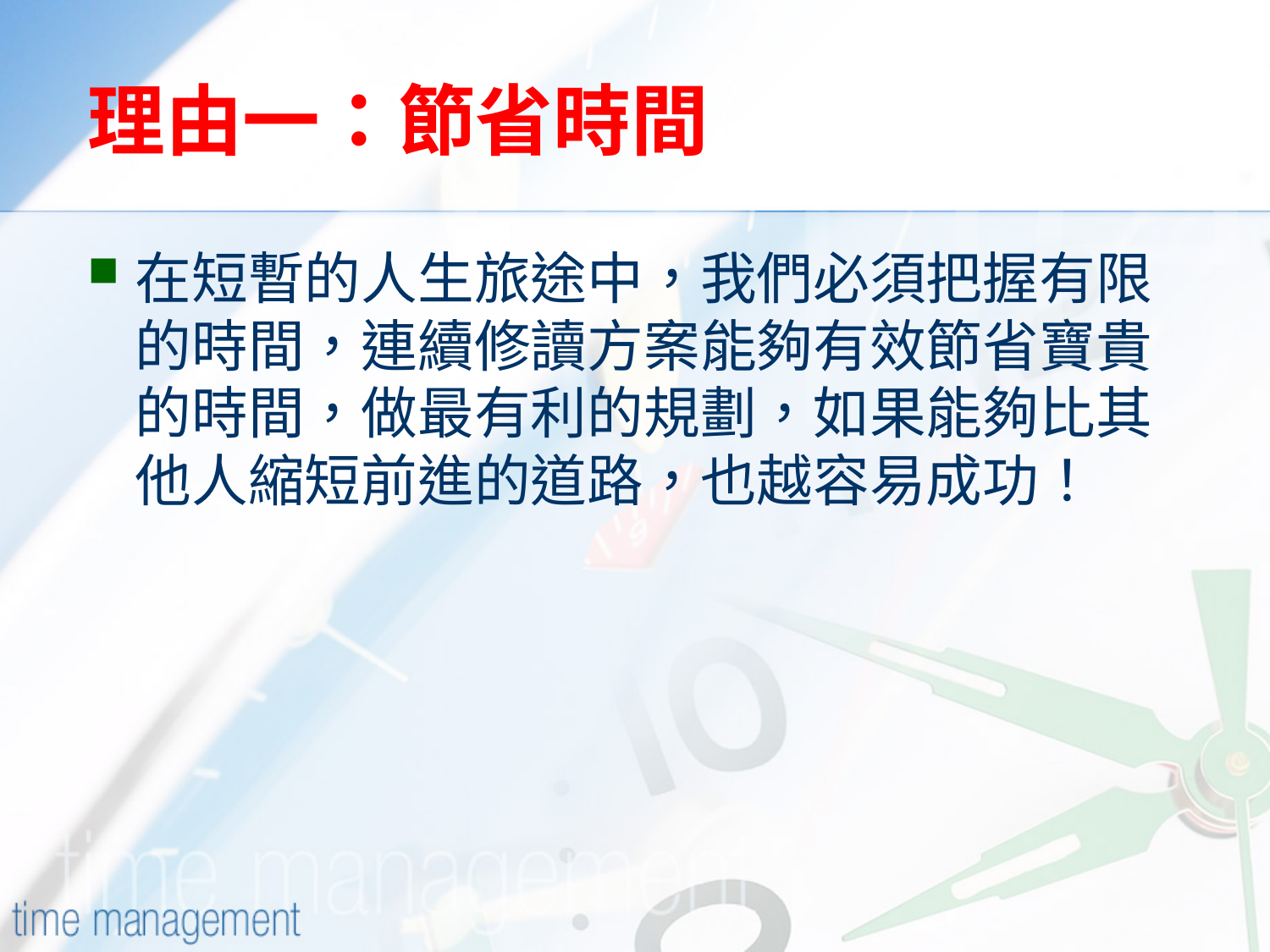

# 理由一：節省時間
在短暫的人生旅途中，我們必須把握有限的時間，連續修讀方案能夠有效節省寶貴的時間，做最有利的規劃，如果能夠比其他人縮短前進的道路，也越容易成功！